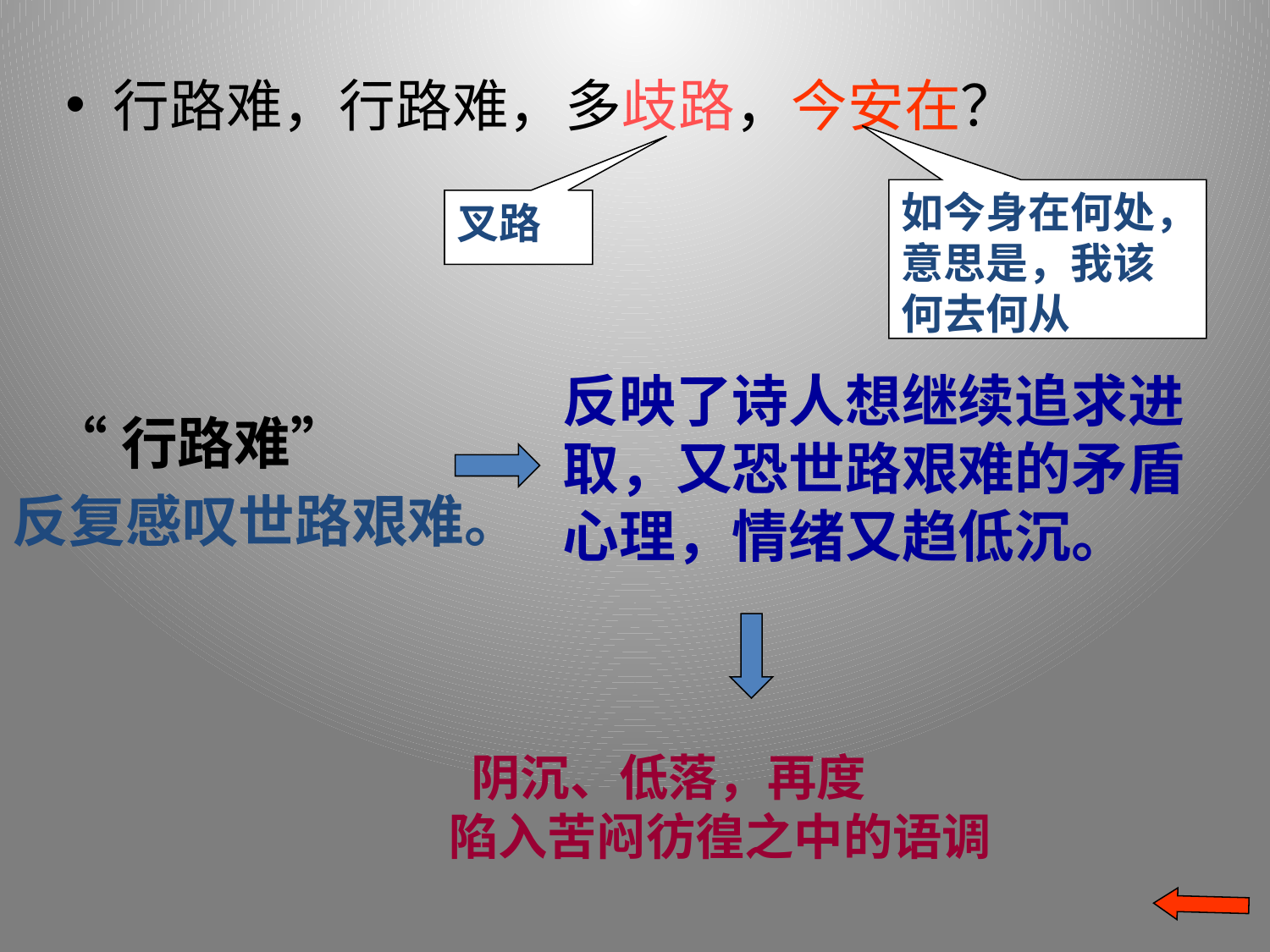

#
行路难，行路难，多歧路，今安在？
如今身在何处，意思是，我该何去何从
叉路
反映了诗人想继续追求进取，又恐世路艰难的矛盾心理，情绪又趋低沉。
   “行路难”
反复感叹世路艰难。

    阴沉、低落，再度
  陷入苦闷彷徨之中的语调